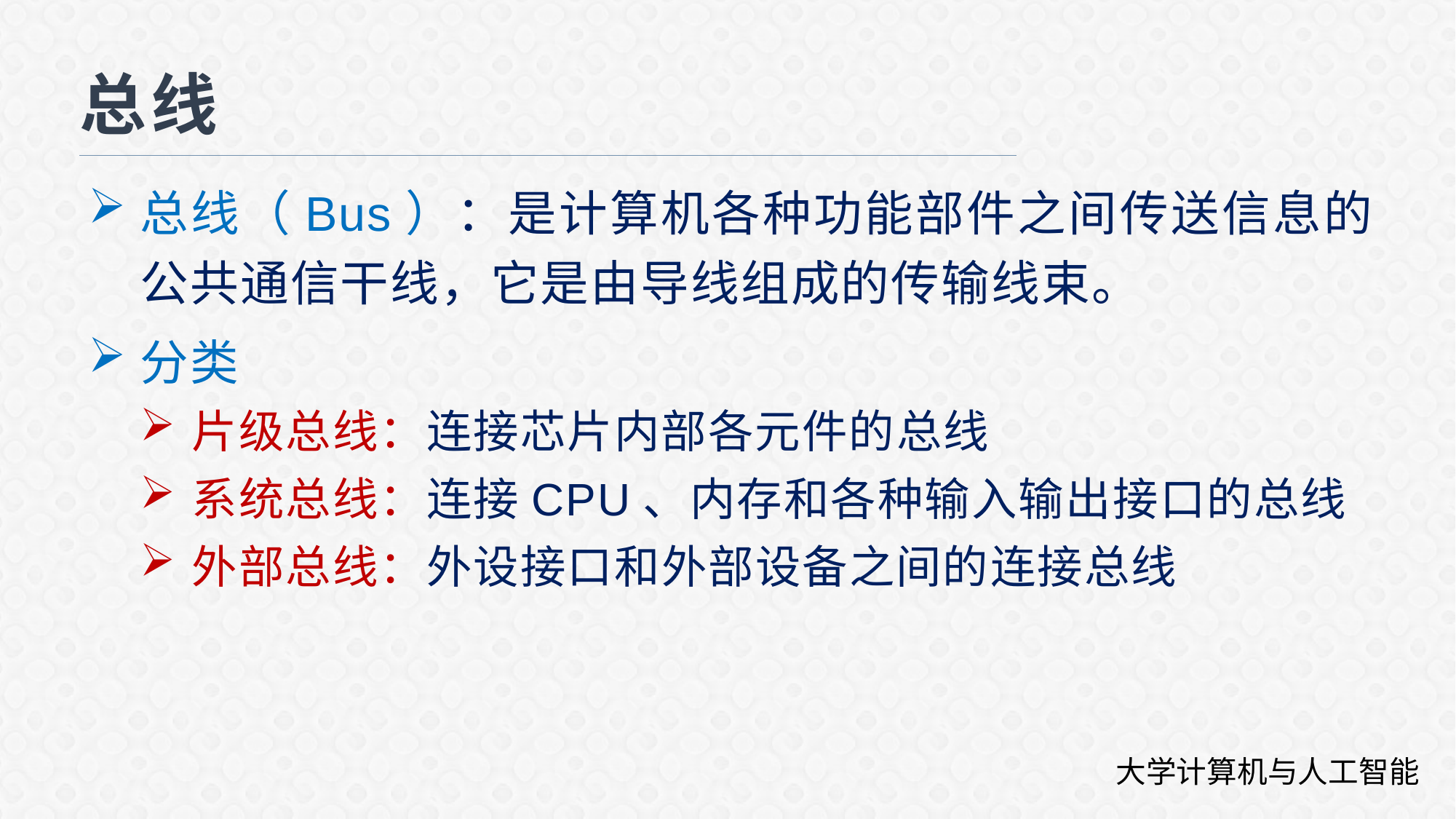

# 总线
总线（Bus）：是计算机各种功能部件之间传送信息的公共通信干线，它是由导线组成的传输线束。
分类
片级总线：连接芯片内部各元件的总线
系统总线：连接CPU、内存和各种输入输出接口的总线
外部总线：外设接口和外部设备之间的连接总线